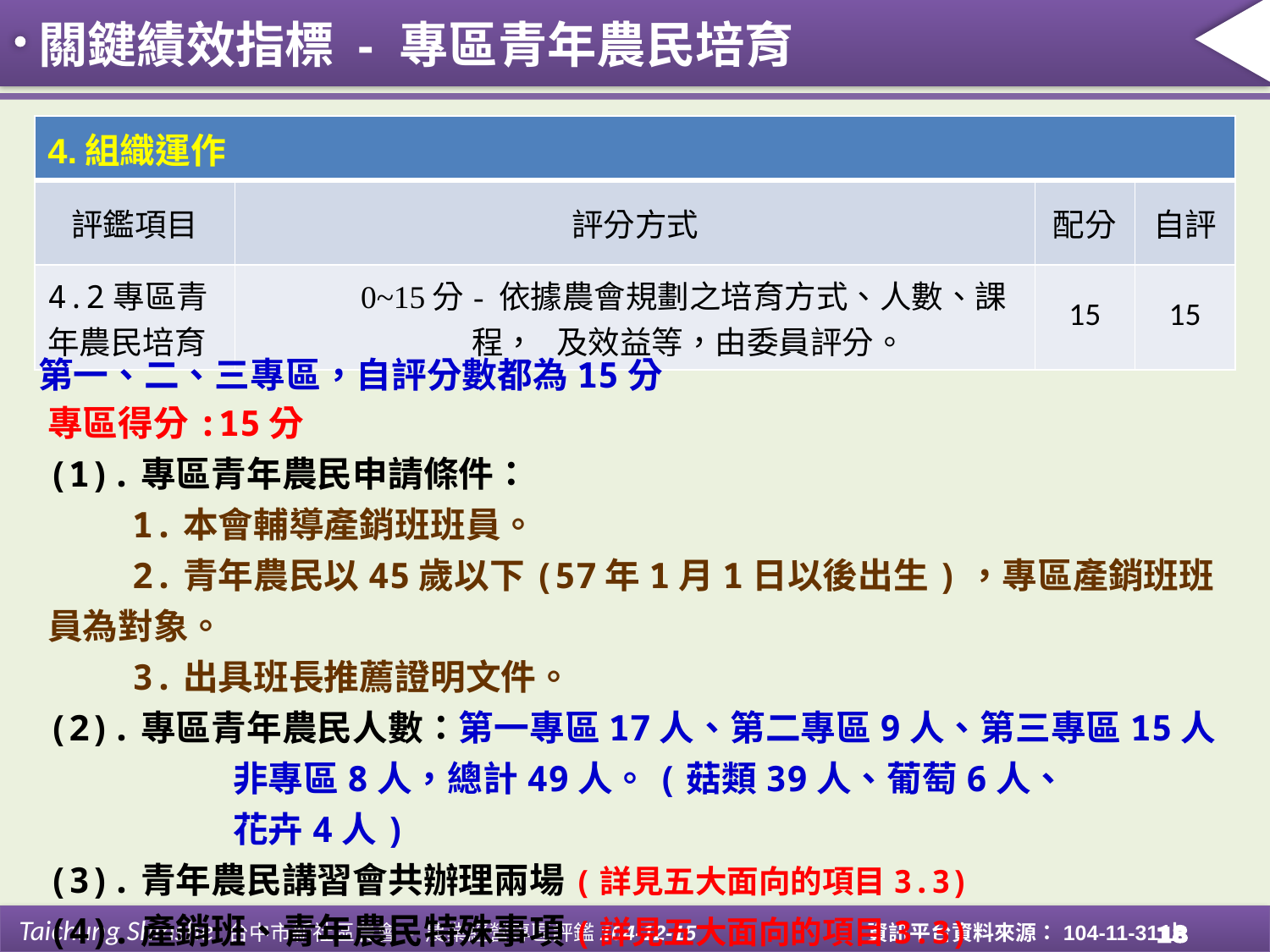

關鍵績效指標 - 專區青年農民培育

| 4.組織運作 |  |  |  |
| --- | --- | --- | --- |
| 評鑑項目 | 評分方式 | 配分 | 自評 |
| 4.2專區青年農民培育 | 0~15分- 依據農會規劃之培育方式、人數、課程， 及效益等，由委員評分。 | 15 | 15 |
第一、二、三專區，自評分數都為15分
專區得分:15分
(1).專區青年農民申請條件：
    1.本會輔導產銷班班員。
    2.青年農民以45歲以下(57年1月1日以後出生)，專區產銷班班員為對象。
    3.出具班長推薦證明文件。
(2).專區青年農民人數：第一專區17人、第二專區9人、第三專區15人
                      非專區8人，總計49人。(菇類39人、葡萄6人、
                      花卉4人)
(3).青年農民講習會共辦理兩場(詳見五大面向的項目3.3)
(4).產銷班、青年農民特殊事項(詳見五大面向的項目3.3)